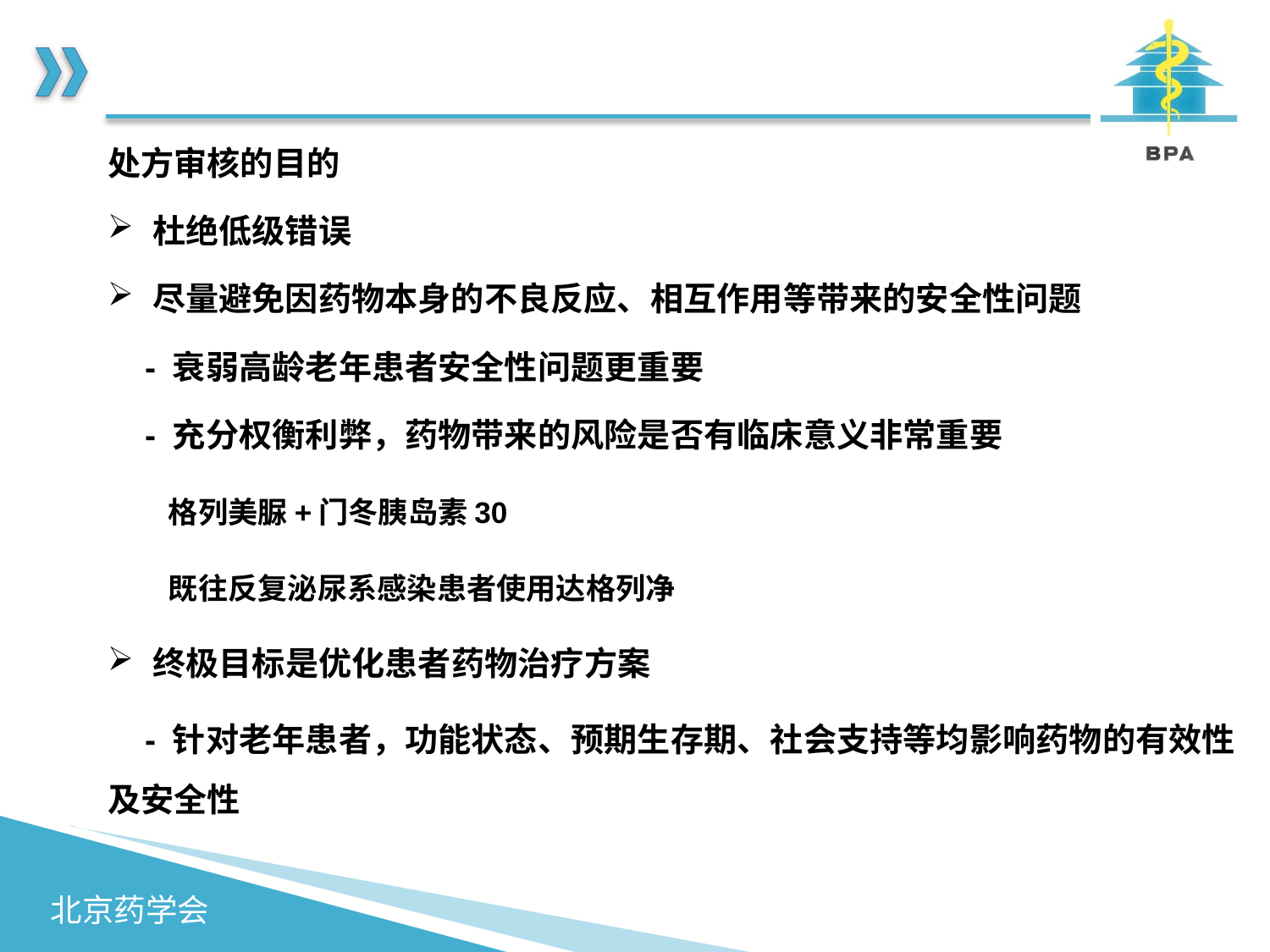

处方审核的目的
杜绝低级错误
尽量避免因药物本身的不良反应、相互作用等带来的安全性问题
    - 衰弱高龄老年患者安全性问题更重要
    - 充分权衡利弊，药物带来的风险是否有临床意义非常重要
       格列美脲+门冬胰岛素30
       既往反复泌尿系感染患者使用达格列净
 终极目标是优化患者药物治疗方案
    - 针对老年患者，功能状态、预期生存期、社会支持等均影响药物的有效性及安全性